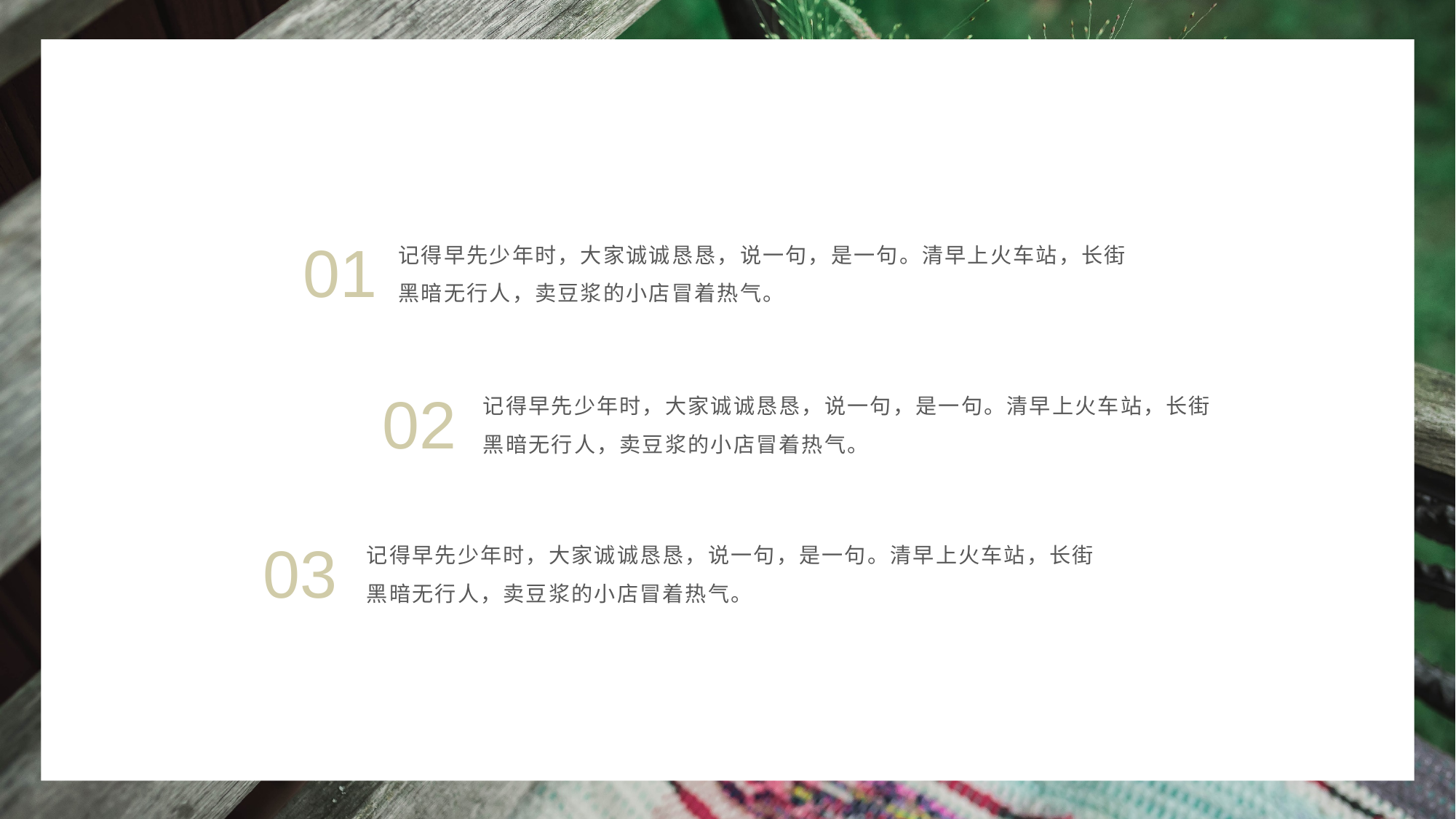

记得早先少年时，大家诚诚恳恳，说一句，是一句。清早上火车站，长街黑暗无行人，卖豆浆的小店冒着热气。
01
记得早先少年时，大家诚诚恳恳，说一句，是一句。清早上火车站，长街黑暗无行人，卖豆浆的小店冒着热气。
02
记得早先少年时，大家诚诚恳恳，说一句，是一句。清早上火车站，长街黑暗无行人，卖豆浆的小店冒着热气。
03